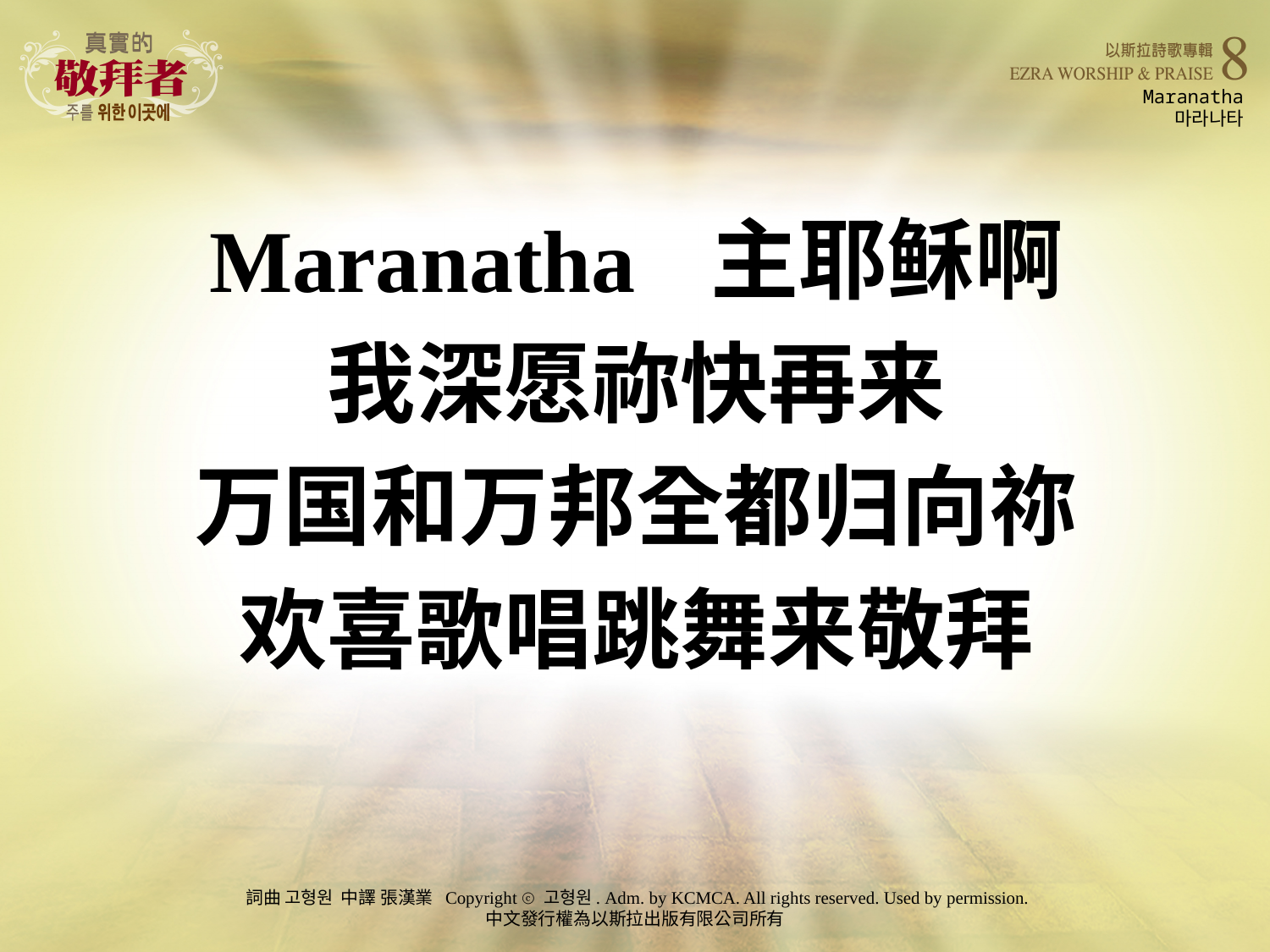

# Maranatha 마라나타
Maranatha 主耶稣啊
我深愿祢快再来
万国和万邦全都归向祢
欢喜歌唱跳舞来敬拜
詞曲 고형원  中譯 張漢業  Copyright ⓒ 고형원. Adm. by KCMCA. All rights reserved. Used by permission.
中文發行權為以斯拉出版有限公司所有